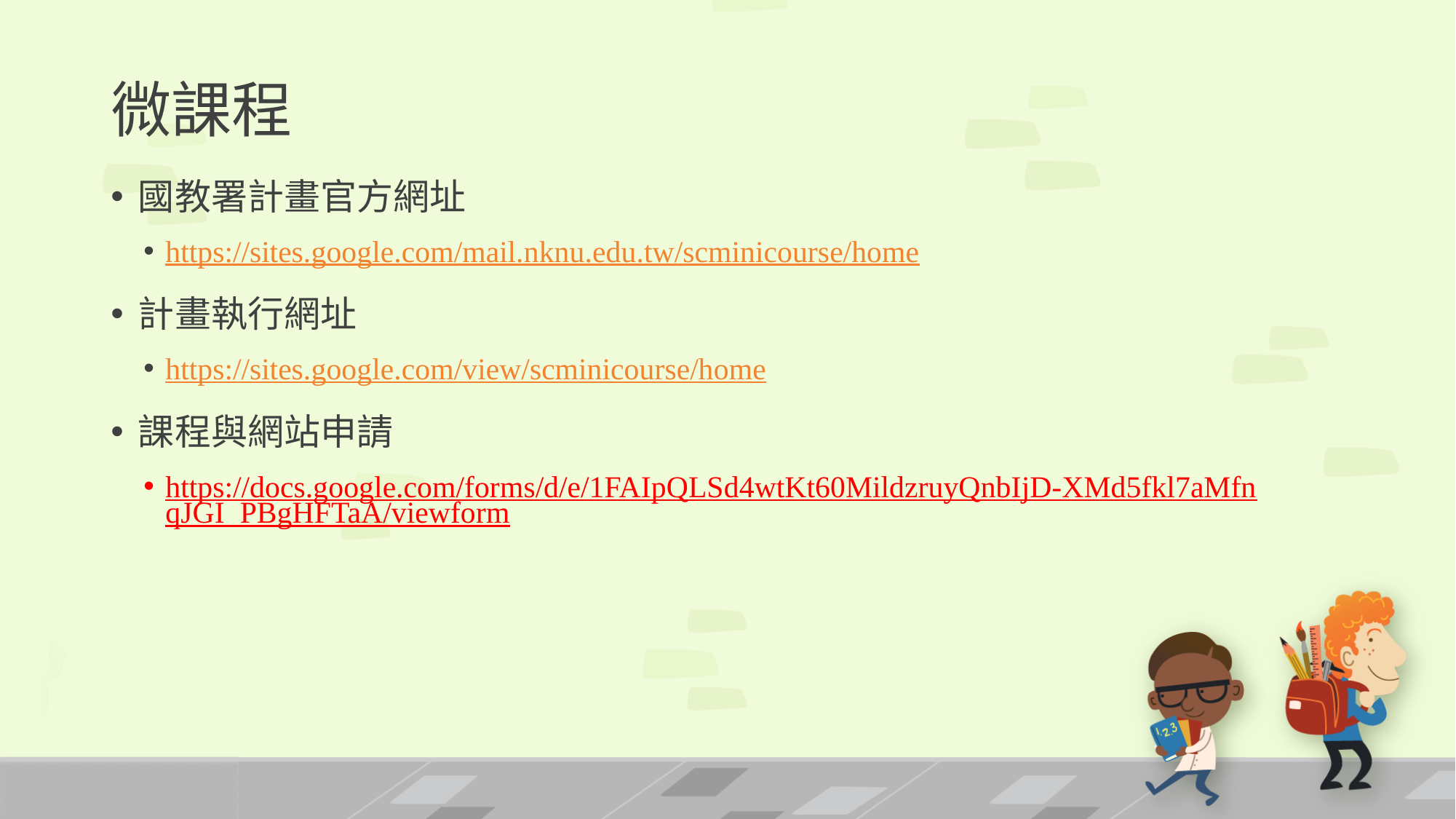

# 微課程
國教署計畫官方網址
https://sites.google.com/mail.nknu.edu.tw/scminicourse/home
計畫執行網址
https://sites.google.com/view/scminicourse/home
課程與網站申請
https://docs.google.com/forms/d/e/1FAIpQLSd4wtKt60MildzruyQnbIjD-XMd5fkl7aMfnqJGI_PBgHFTaA/viewform